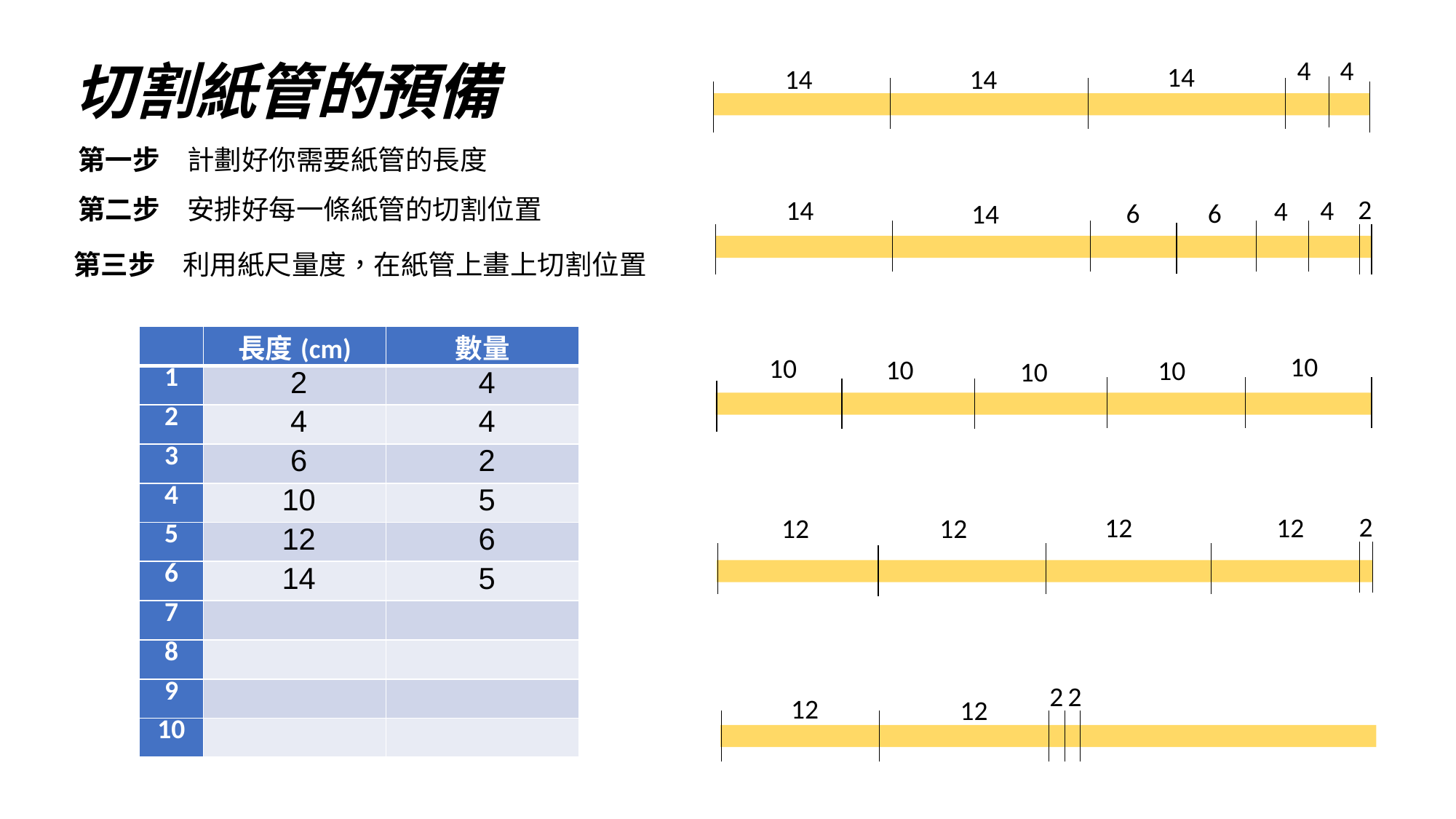

切割紙管的預備
4
4
14
14
14

第一步	計劃好你需要紙管的長度
第二步	安排好每一條紙管的切割位置
2
14
4
4
6
6
14

第三步	利用紙尺量度，在紙管上畫上切割位置
|  | 長度(cm) | 數量 |
| --- | --- | --- |
| 1 | 2 | 4 |
| 2 | 4 | 4 |
| 3 | 6 | 2 |
| 4 | 10 | 5 |
| 5 | 12 | 6 |
| 6 | 14 | 5 |
| 7 |  |  |
| 8 |  |  |
| 9 |  |  |
| 10 |  |  |
10
10
10
10
10

2
12
12
12
12

2
2
12
12